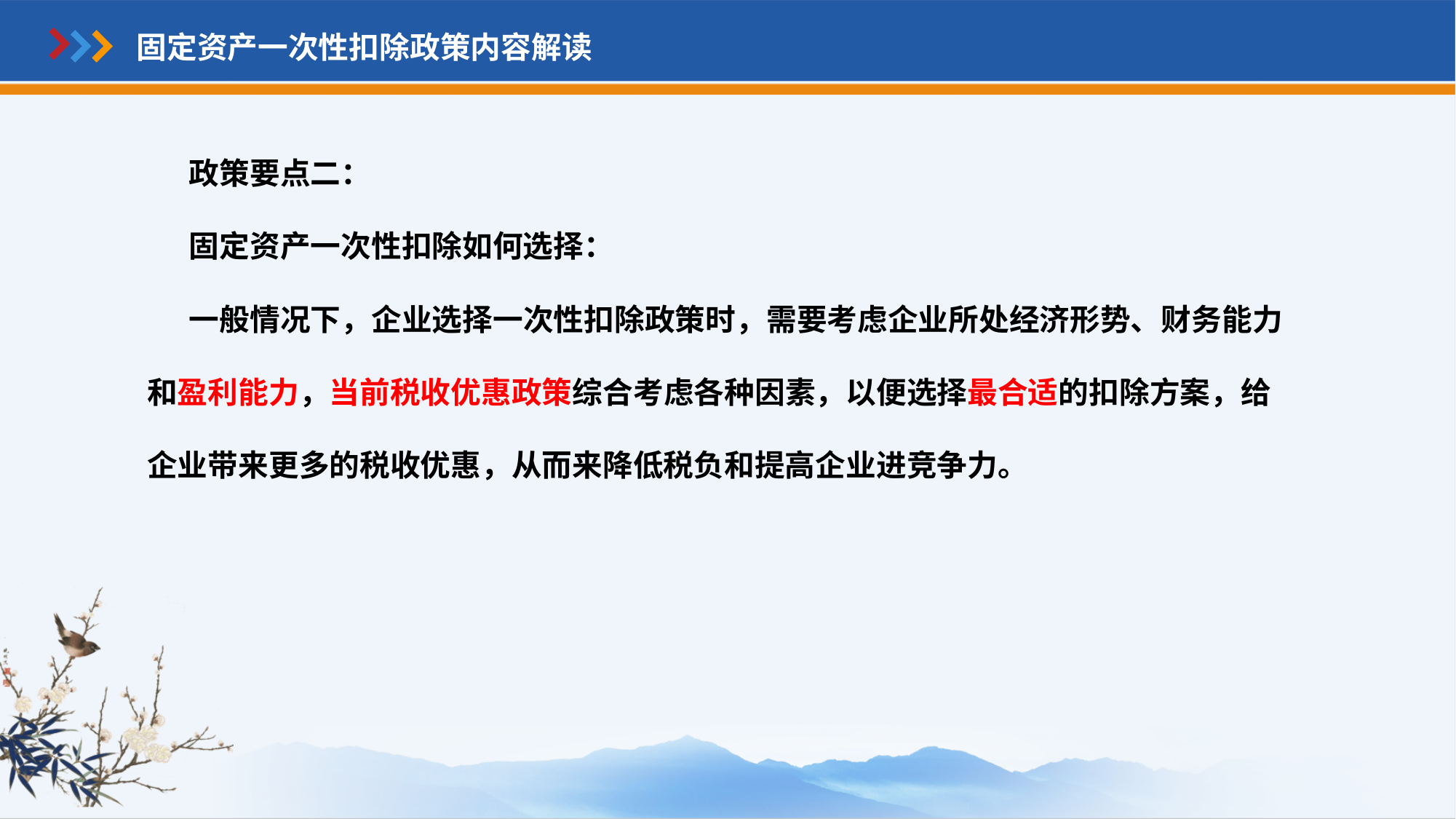

固定资产一次性扣除政策内容解读

     政策要点二：
     固定资产一次性扣除如何选择：
     一般情况下，企业选择一次性扣除政策时，需要考虑企业所处经济形势、财务能力和盈利能力，当前税收优惠政策综合考虑各种因素，以便选择最合适的扣除方案，给企业带来更多的税收优惠，从而来降低税负和提高企业进竞争力。